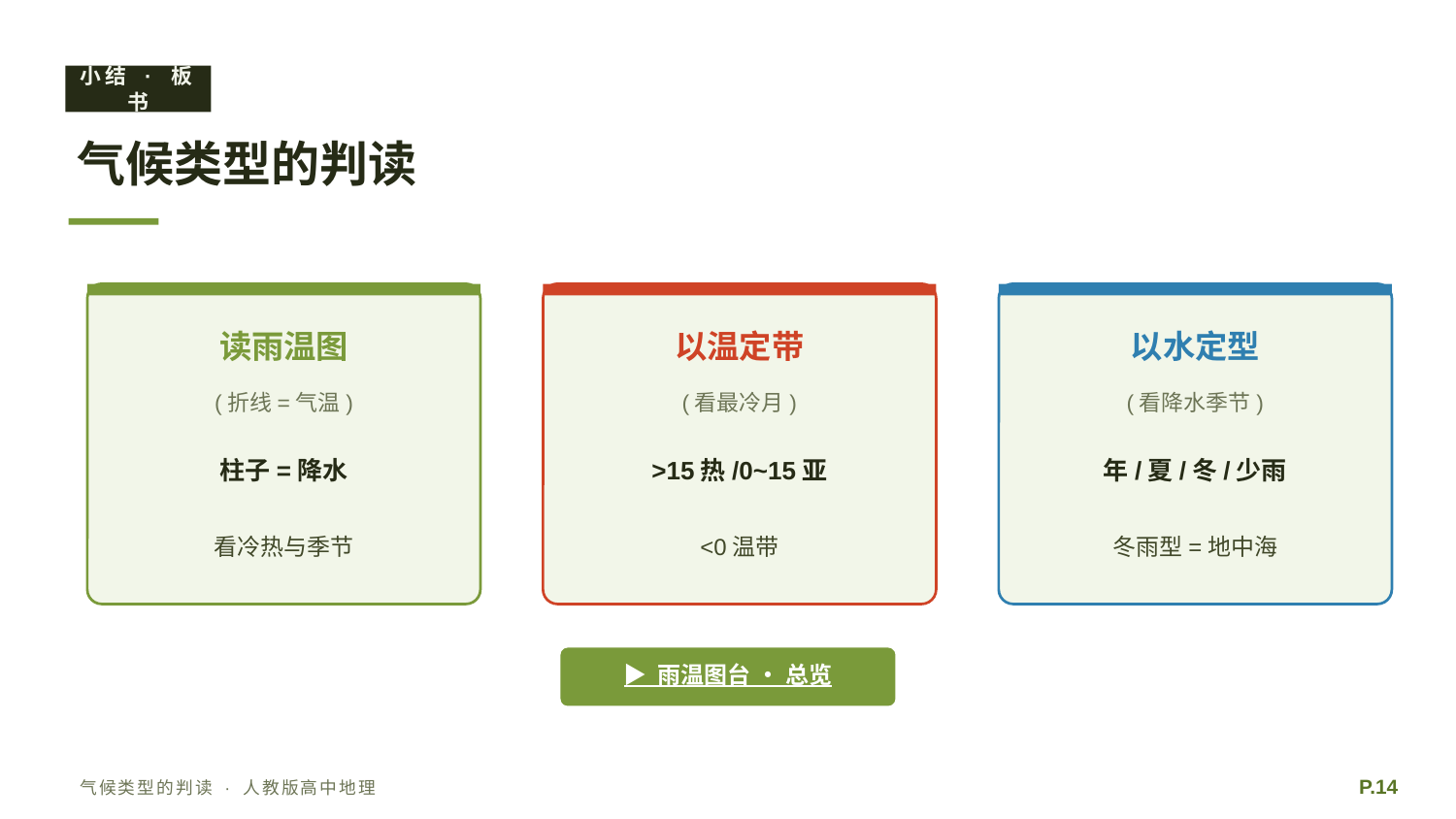

小结 · 板书

气候类型的判读

读雨温图
以温定带
以水定型
(折线=气温)
(看最冷月)
(看降水季节)
柱子=降水
>15热/0~15亚
年/夏/冬/少雨
看冷热与季节
<0温带
冬雨型=地中海
▶  雨温图台 · 总览

P.14
气候类型的判读 · 人教版高中地理